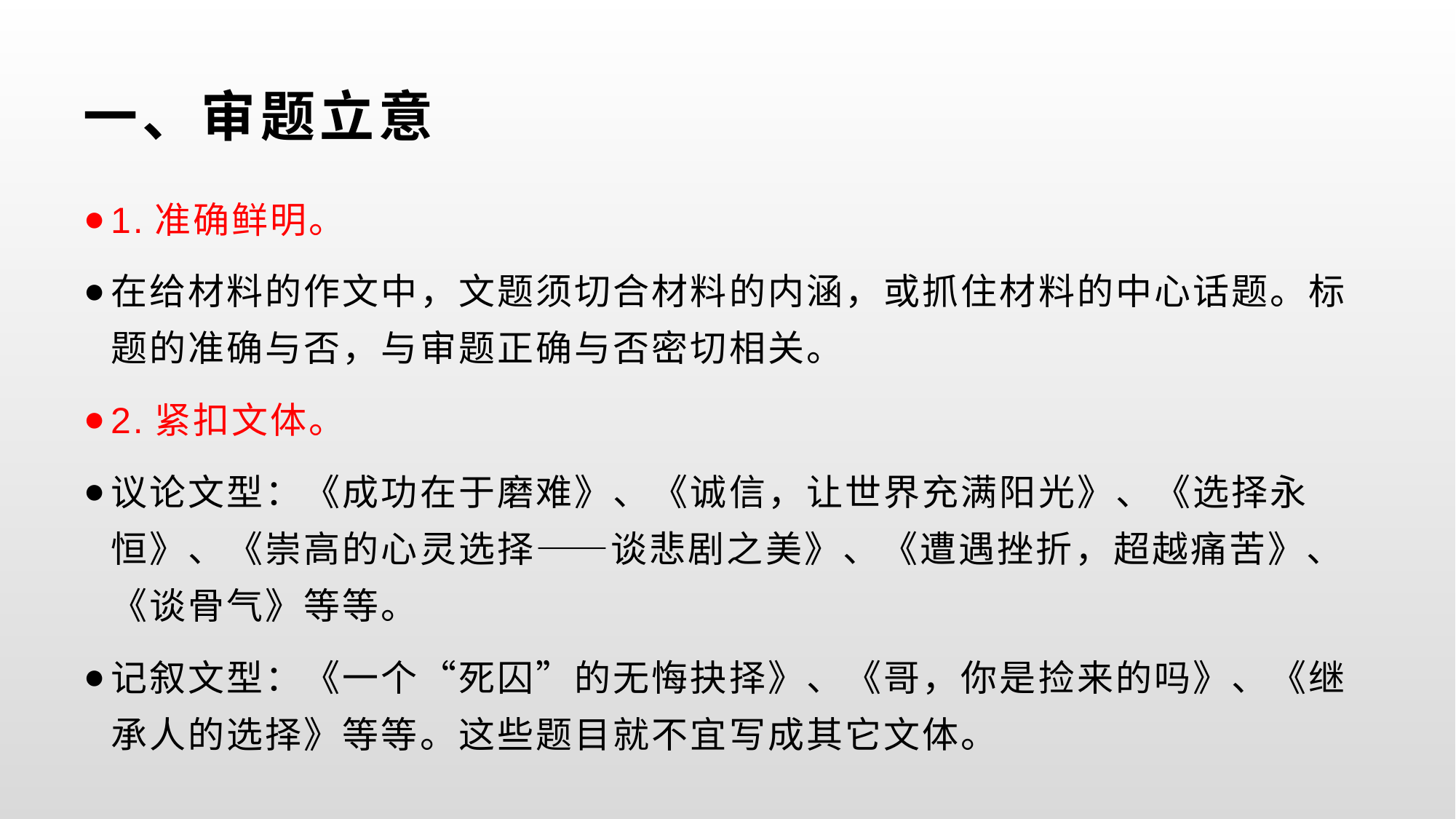

# 一、审题立意
1.准确鲜明。
在给材料的作文中，文题须切合材料的内涵，或抓住材料的中心话题。标题的准确与否，与审题正确与否密切相关。
2.紧扣文体。
议论文型：《成功在于磨难》、《诚信，让世界充满阳光》、《选择永恒》、《崇高的心灵选择——谈悲剧之美》、《遭遇挫折，超越痛苦》、《谈骨气》等等。
记叙文型：《一个“死囚”的无悔抉择》、《哥，你是捡来的吗》、《继承人的选择》等等。这些题目就不宜写成其它文体。